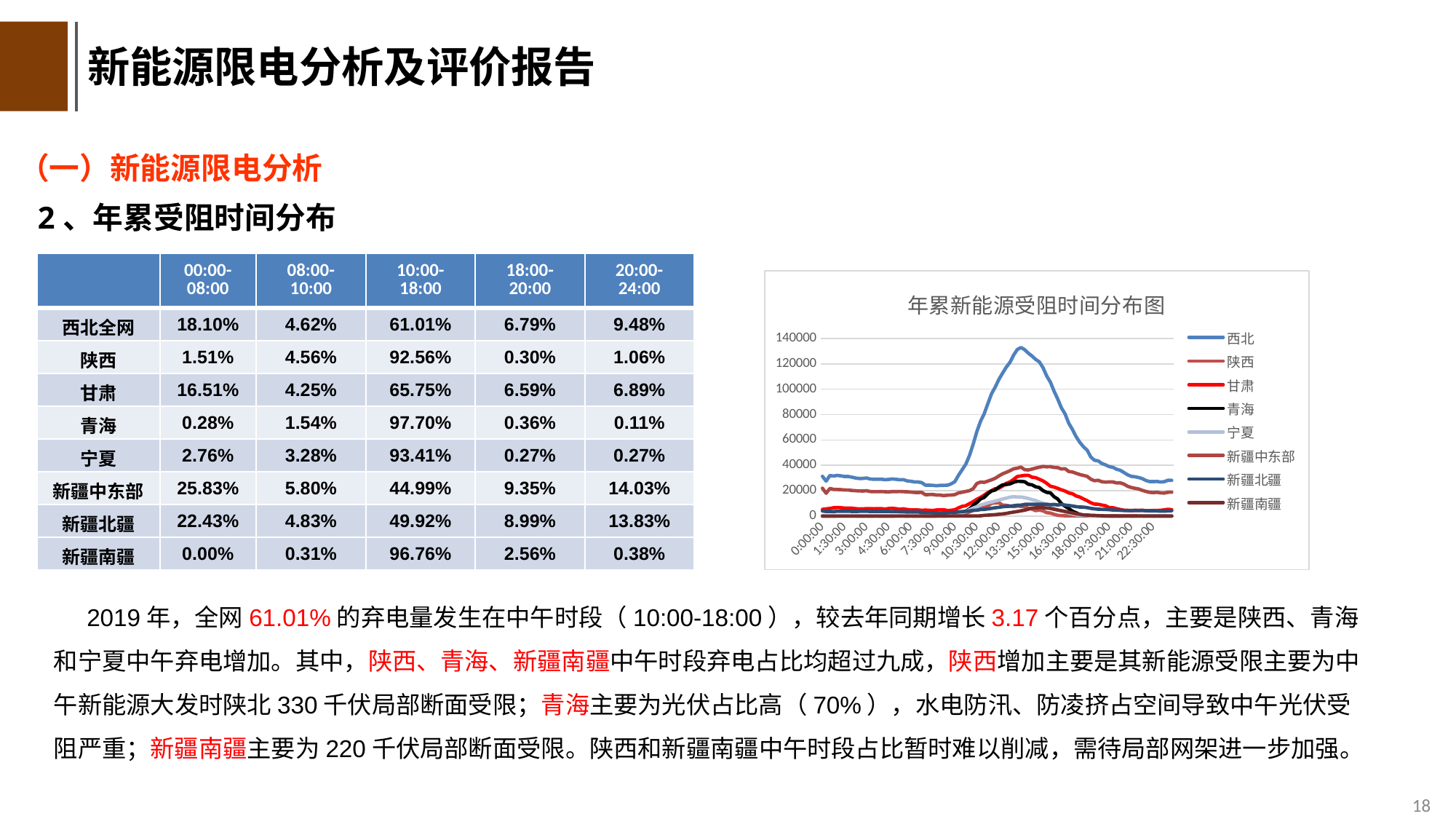

新能源限电分析及评价报告
（一）新能源限电分析
 2、年累受阻时间分布

|  | 00:00-08:00 | 08:00-10:00 | 10:00-18:00 | 18:00-20:00 | 20:00-24:00 |
| --- | --- | --- | --- | --- | --- |
| 西北全网 | 18.10% | 4.62% | 61.01% | 6.79% | 9.48% |
| 陕西 | 1.51% | 4.56% | 92.56% | 0.30% | 1.06% |
| 甘肃 | 16.51% | 4.25% | 65.75% | 6.59% | 6.89% |
| 青海 | 0.28% | 1.54% | 97.70% | 0.36% | 0.11% |
| 宁夏 | 2.76% | 3.28% | 93.41% | 0.27% | 0.27% |
| 新疆中东部 | 25.83% | 5.80% | 44.99% | 9.35% | 14.03% |
| 新疆北疆 | 22.43% | 4.83% | 49.92% | 8.99% | 13.83% |
| 新疆南疆 | 0.00% | 0.31% | 96.76% | 2.56% | 0.38% |

### Chart: 年累新能源受阻时间分布图

| Category | 西北 | 陕西 | 甘肃 | 青海 | 宁夏 | 新疆中东部 | 新疆北疆 | 新疆南疆 |
|---|---|---|---|---|---|---|---|---|
| 0 | 31321.259456338 | 85.6861181 | 5246.23168944 | 20.94393 | 37.89 | 21969.0831331781 | 3961.42458561994 | 0.0 |
| 0.0104166666666667 | 27543.3980360091 | 89.3466197 | 5682.90433368 | 11.606366 | 258.43 | 17932.7552330324 | 3568.35548359666 | 0.0 |
| 0.0208333333333333 | 31951.7786260752 | 83.3473875 | 6028.12111224 | 26.9926752 | 427.12 | 21738.6486131798 | 3647.54883795535 | 0.0 |
| 0.03125 | 31513.3728718906 | 93.2670596 | 6539.1847952 | 16.8191237 | 415.4 | 21035.2483109765 | 3413.45358241411 | 0.0 |
| 0.0416666666666667 | 32068.2138718075 | 114.4450897 | 6774.07258152 | 12.144431 | 416.99 | 20906.6473234653 | 3843.91444612225 | 0.0 |
| 0.0520833333333333 | 31699.7157821122 | 107.391137 | 6555.98337288 | 14.5115672 | 392.53 | 20828.0017161711 | 3801.29798886105 | 0.0 |
| 0.0625 | 31155.690514762 | 111.6290486 | 6280.74931688 | 67.3722705 | 432.05 | 20558.8906408086 | 3704.99923797336 | 0.0 |
| 0.0729166666666667 | 31191.581104889 | 105.4485531 | 6332.36646312 | 60.4698265 | 407.78 | 20501.511571706 | 3784.00469046297 | 0.0 |
| 0.0833333333333333 | 30643.5962925081 | 114.9695612 | 6237.89009392 | 60.90662702 | 408.97 | 20180.6671579681 | 3640.19285239996 | 0.0 |
| 0.09375 | 29958.9388096195 | 102.1666494 | 5871.24191624 | 60.6859622 | 356.62 | 19953.8843362962 | 3614.3399454833 | 0.0 |
| 0.104166666666667 | 29574.7982612405 | 98.0960902 | 5607.59120464 | 56.1875728 | 320.75 | 19807.3816904224 | 3684.79170317808 | 0.0 |
| 0.114583333333333 | 29670.7944082536 | 75.7226936 | 5730.11002744 | 47.7425735 | 296.35 | 19746.1105799268 | 3774.75853378684 | 0.0 |
| 0.125 | 29991.4062449873 | 109.615346 | 5837.01040456 | 38.51390793 | 237.69 | 19952.3751059175 | 3816.20148057984 | 0.0 |
| 0.135416666666667 | 29137.5660870336 | 89.2742915 | 5835.975928 | 48.03870937 | 296.63 | 19319.1286525971 | 3548.5185055665 | 0.0 |
| 0.145833333333333 | 29009.4851523409 | 105.2662427 | 5757.2505708 | 2.34055193 | 261.76 | 19225.8910348101 | 3656.97675210081 | 0.0 |
| 0.15625 | 28998.7157060398 | 106.5637119 | 5884.10714848 | 5.4035394 | 263.89 | 19187.9372220754 | 3550.81408418436 | 0.0 |
| 0.166666666666667 | 29080.900440158 | 56.6584251 | 5866.1609492 | 1.7396559 | 212.89 | 19289.9709900157 | 3653.48041994232 | 0.0 |
| 0.177083333333333 | 28636.4381275586 | 92.6788776 | 5473.8052836 | 2.1944641 | 245.19 | 19156.6868518073 | 3665.88265045132 | 0.0 |
| 0.1875 | 28878.4766059073 | 51.6973786 | 5945.10988312 | 1.9506927 | 263.56 | 19021.6363902794 | 3594.52226120792 | 0.0 |
| 0.197916666666667 | 29224.4275486694 | 49.4532105 | 6112.72344976 | 6.6470002 | 275.12 | 19290.2996184327 | 3490.18426977674 | 0.0 |
| 0.208333333333333 | 28991.5479684636 | 57.8190457 | 5811.35708112 | 151.864929 | 256.59 | 19273.5271173243 | 3440.38979531928 | 0.0 |
| 0.21875 | 28567.4367124138 | 48.4608229 | 5331.20700504 | 190.37499 | 253.61 | 19357.2571812174 | 3386.52671325639 | 0.0 |
| 0.229166666666667 | 28702.0360218438 | 40.4673634 | 5672.37564152 | 187.32801809 | 257.71 | 19230.1212975586 | 3314.03370127517 | 0.0 |
| 0.239583333333333 | 27748.607317848 | 35.77162 | 5143.72476816 | 0.0 | 259.62 | 19125.8096347198 | 3183.6812949682 | 0.0 |
| 0.25 | 27433.7647320886 | 43.7312418 | 4868.64590696 | 165.22644 | 265.94 | 18845.5425528165 | 3244.67859051207 | 0.0 |
| 0.260416666666667 | 26890.9461672761 | 47.1604414 | 4739.0479412 | 2.6939056 | 252.98 | 18619.8144895361 | 3229.24938954003 | 0.0 |
| 0.270833333333333 | 26865.5828094445 | 44.2673335 | 4776.04251696 | 0.45038667 | 254.88 | 18590.2639946612 | 3199.67857765332 | 0.0 |
| 0.28125 | 26388.4601981439 | 67.4155922 | 4502.94298192 | 150.47191157 | 99.18 | 18655.2605673114 | 2913.18914514247 | 0.0 |
| 0.291666666666667 | 24323.6072361181 | 69.9555456 | 4664.29547608 | 9.75260743 | 71.1 | 16786.8933571821 | 2721.61024982602 | 0.0 |
| 0.302083333333333 | 24326.4576316889 | 87.4471098 | 4506.98687984 | 11.36894162 | 73.88 | 16929.6214893128 | 2717.15321111607 | 0.0 |
| 0.3125 | 24210.7377845168 | 45.7446798 | 4412.92449272 | 0.51496916 | 78.29 | 17042.7850442677 | 2630.47859856906 | 0.0 |
| 0.322916666666667 | 23917.1282668454 | 64.6598165 | 4777.48209672 | 104.0637471 | 92.09 | 16554.4118151871 | 2324.42079133831 | 0.0 |
| 0.333333333333333 | 24204.2704493373 | 138.1363317 | 4948.02009984 | 106.7285621 | 84.53 | 16550.6430692789 | 2376.21238641841 | 0.0 |
| 0.34375 | 24229.3481341305 | 228.692298 | 4989.40421888 | 55.81230785 | 369.73 | 16087.6722420471 | 2498.03706735343 | 0.0 |
| 0.354166666666667 | 24336.2372926014 | 289.3167827 | 4315.7192368 | 111.33797051 | 570.0 | 16466.370794643 | 2563.06757398639 | 20.4249339620009 |
| 0.364583333333333 | 25367.544586493 | 444.6257527 | 4530.43222912 | 335.33015725 | 722.39 | 16566.8741165156 | 2737.94618033238 | 29.9461505749957 |
| 0.375 | 27136.3112481382 | 746.4525955 | 4976.787238 | 560.19295 | 1025.26 | 16906.7086751523 | 2885.14726654986 | 35.7625229360072 |
| 0.385416666666667 | 32096.3424325432 | 1203.9012079 | 6475.89724512 | 1277.2443284 | 1587.27 | 18207.0870172816 | 3283.64427736752 | 61.2983564740872 |
| 0.395833333333333 | 36525.6042122717 | 2169.0944267 | 7662.4036168 | 2149.0962910446 | 2174.55 | 18775.0113399505 | 3523.2499970931 | 72.1985406834814 |
| 0.40625 | 40946.7005433674 | 2314.0039437 | 8157.68657608 | 3751.2432644717 | 3499.27 | 19378.1461168839 | 3752.96734754605 | 93.3832946857569 |
| 0.416666666666667 | 47847.6378482748 | 3333.6442247 | 9856.63078568 | 5579.6171068817 | 4919.1242883 | 20022.7386486122 | 4048.34826590397 | 87.5345281969733 |
| 0.427083333333333 | 56712.804233732 | 4424.7347946 | 11370.36974448 | 8453.3580358 | 6296.2017761 | 21546.6160871751 | 4495.76428122997 | 125.759514346899 |
| 0.4375 | 66542.8285248463 | 4901.4338962 | 13167.56738992 | 10692.6620961 | 7362.103125 | 25663.3927888141 | 4623.8518475843 | 131.817381227854 |
| 0.447916666666667 | 74694.3878786677 | 5740.0536044 | 14695.57361192 | 13465.967859618 | 8686.5688794 | 26800.6141785735 | 5113.15457030828 | 192.455174447916 |
| 0.458333333333333 | 80630.2808366561 | 7429.5034928 | 16532.19195008 | 14762.816519155 | 9489.8548449 | 26600.3767474401 | 5242.31315244982 | 573.224129831157 |
| 0.46875 | 88675.3253263148 | 8026.0159456 | 18519.81973528 | 17681.152436855 | 10479.9866076 | 27575.3680530966 | 5668.76345878483 | 724.219089098329 |
| 0.479166666666667 | 96485.6003135875 | 10042.1923182 | 20053.1817664 | 19763.5103943 | 11031.3832739 | 28573.1373191398 | 6108.83320042522 | 913.362041222476 |
| 0.489583333333333 | 101742.16869978 | 10397.4866312 | 21544.29675392 | 20543.101404654 | 11830.3224549 | 29789.5762992697 | 6535.72785957277 | 1101.65729626311 |
| 0.5 | 107745.111748156 | 10471.7632309 | 21958.022446 | 22847.969741924 | 12493.1712775 | 31625.3455923848 | 6914.3934701151 | 1434.44598933202 |
| 0.510416666666667 | 112681.237765434 | 8609.1636887 | 23692.40111192 | 24574.26260141 | 13419.9636389 | 33313.2391909004 | 7389.10053546535 | 1683.10699813795 |
| 0.520833333333333 | 117373.692981653 | 8469.0702557 | 25769.3684052 | 24860.025873115 | 14079.0089135 | 34478.9736019426 | 7645.89623119406 | 2071.34970100148 |
| 0.53125 | 121174.851193026 | 7911.3745578 | 26880.69642832 | 25376.920105436 | 14898.5938838 | 35734.1687943981 | 7733.80676863512 | 2639.29065463639 |
| 0.541666666666667 | 126879.371360989 | 7491.4573358 | 28892.30126664 | 26658.645976133 | 15285.6815502 | 37265.7987053035 | 8151.72780927442 | 3133.75871763857 |
| 0.552083333333333 | 131259.930752053 | 7851.4594524 | 31152.21821848 | 27442.7124425 | 14991.2545069 | 37734.5913338082 | 8511.29584912031 | 3576.39894884434 |
| 0.5625 | 132875.110895833 | 7689.0832473 | 31602.26703088 | 27318.17837439 | 14996.9655973 | 38575.5116448205 | 8578.62576437856 | 4114.47923676391 |
| 0.572916666666667 | 131186.521776259 | 7168.6521843 | 32053.81212104 | 27060.5497264 | 14511.1848132 | 36555.3233249834 | 9213.3916406974 | 4623.60796563832 |
| 0.583333333333333 | 128419.965629271 | 6258.0944728 | 32172.56010552 | 25112.475346997 | 13846.8532764 | 36346.4734597958 | 9286.72990111903 | 5396.77906663939 |
| 0.59375 | 126146.915894768 | 5458.8318042 | 30620.37289408 | 24598.8505205 | 12926.2359154 | 37013.2869226159 | 9277.55087487292 | 6251.78696309933 |
| 0.604166666666667 | 123449.342377157 | 4251.6885567 | 30236.08413496 | 23077.20958466 | 12206.1341474 | 37826.9993611301 | 9326.59201273668 | 6524.63457957039 |
| 0.614583333333333 | 121548.495403523 | 4741.3984173 | 28975.53357216 | 22416.56211097 | 11025.2382154 | 38517.804011181 | 9288.49725690946 | 6583.46181960272 |
| 0.625 | 116950.257840193 | 4060.265248 | 27714.54260648 | 20028.46183853 | 10117.2478156 | 39082.217235811 | 9330.91913271596 | 6616.60396305561 |
| 0.635416666666667 | 110361.521182928 | 2673.0322913 | 25778.36345448 | 18650.6391246 | 8836.0190455 | 38791.1607051945 | 9286.58814773278 | 6345.71841412072 |
| 0.645833333333333 | 105538.784864296 | 2330.5675203 | 23522.48497376 | 18268.9814696 | 7515.2586987 | 38901.5369665875 | 8961.965713047 | 6037.98952230192 |
| 0.65625 | 98416.7713998216 | 1353.6914802 | 22835.79565848 | 15229.89230552 | 6180.2351879 | 38345.6702655089 | 9154.35215501445 | 5317.1343471983 |
| 0.666666666666667 | 92231.4411586756 | 575.406858 | 21818.24232824 | 13409.45205757 | 4772.5038654 | 38179.5233135068 | 8732.1996847537 | 4744.11305120508 |
| 0.677083333333333 | 85284.0537265467 | 328.1322659 | 20645.0462704 | 9853.681115517 | 4048.4426453 | 37078.347070562 | 9122.54515523586 | 4207.85920363183 |
| 0.6875 | 80507.5023753274 | 217.3245597 | 19715.78529112 | 7757.85481167 | 3207.74 | 37316.7037860436 | 8643.21531887157 | 3648.8786079222 |
| 0.697916666666667 | 73123.4744062903 | 154.526664 | 18216.95342 | 5962.71427756 | 2299.44 | 35135.7410116534 | 8320.93164156008 | 3033.16739151678 |
| 0.708333333333333 | 68202.4434744998 | 108.4921734 | 17597.16032064 | 3845.97782177 | 1559.67 | 34724.283120484 | 7921.5880823372 | 2445.27195586857 |
| 0.71875 | 62547.2187504651 | 140.9145792 | 15860.91550416 | 2597.3045336 | 970.55 | 33724.5919983141 | 7405.55910789796 | 1847.38302729305 |
| 0.729166666666667 | 58162.0180130687 | 92.2631546 | 15007.90035752 | 1263.89771325 | 560.95 | 32715.5372156713 | 7113.33818264976 | 1408.13138937764 |
| 0.739583333333333 | 54614.1203875824 | 73.4402145 | 13453.78611024 | 607.02673264 | 485.15 | 32046.0506698087 | 7024.62460122055 | 924.042059173131 |
| 0.75 | 51954.4421607132 | 26.2576565 | 12112.32144216 | 714.99573954 | 382.93 | 31276.9000217436 | 6650.67350985571 | 790.363790913861 |
| 0.760416666666667 | 46502.9313427826 | 24.1338692 | 10448.50747144 | 308.26366926 | 119.08 | 29005.1635332884 | 6047.98774909963 | 549.795050494543 |
| 0.770833333333333 | 43958.5824716953 | 41.2210117 | 9428.9542792 | 343.12340233 | 116.35 | 27873.94098768 | 5696.21492935049 | 458.77786143486 |
| 0.78125 | 43511.4646891455 | 70.0300136 | 9297.375978 | 232.319548 | 73.5 | 28170.2558132982 | 5360.90756689358 | 307.075769353698 |
| 0.791666666666667 | 41465.862999041 | 67.0647304 | 8664.77810784 | 152.9581175 | 39.55 | 27064.8022086574 | 5272.5984890513 | 204.11134559229 |
| 0.802083333333333 | 40334.3086635573 | 104.8443871 | 8069.96265312 | 96.83906469 | 35.34 | 26743.3296971215 | 5174.13243202539 | 109.860429500448 |
| 0.8125 | 38962.7500970005 | 79.7435974 | 6717.0051304 | 77.59503746 | 41.19 | 26936.4154867963 | 5008.1227020527 | 102.678142891479 |
| 0.822916666666667 | 38394.0595548169 | 89.4720624 | 6597.01569496 | 33.46935308 | 18.56 | 26839.0265860664 | 4737.92509738924 | 78.5907609212188 |
| 0.833333333333333 | 36881.1654098242 | 122.7904339 | 5829.31951536 | 23.81447968 | 29.07 | 26131.7486581856 | 4677.71060597523 | 66.7117167233597 |
| 0.84375 | 36096.5372382527 | 100.3015316 | 5146.08576312 | 25.0079022 | 34.0 | 26213.9992995481 | 4514.77346394393 | 62.3692778406698 |
| 0.854166666666667 | 34344.7790806088 | 110.6362796 | 4566.82599504 | 17.7479723 | 31.65 | 25186.3851976293 | 4375.73736521966 | 55.7962708198371 |
| 0.864583333333333 | 32538.0001678737 | 169.4995875 | 4512.84962528 | 12.185642 | 42.0 | 23469.0385701839 | 4271.78109014218 | 60.6456527675721 |
| 0.875 | 31291.5177153677 | 89.9532057 | 4251.05188472 | 13.784302 | 42.85 | 22489.5117004112 | 4348.96895869616 | 55.3976638403 |
| 0.885416666666667 | 30964.4108148833 | 134.0649868 | 4513.96388912 | 35.9961218 | 52.5 | 21861.7695884768 | 4323.11692995762 | 42.9992987289076 |
| 0.895833333333333 | 30378.4205022957 | 129.6706966 | 4406.73053424 | 60.7350773 | 61.69 | 21338.070447138 | 4367.78161849448 | 13.7421285231828 |
| 0.90625 | 29472.0131878122 | 122.3541461 | 4557.67779648 | 63.0445913 | 70.47 | 20228.2703182464 | 4418.50846336217 | 11.687872323584 |
| 0.916666666666667 | 27965.563048258 | 79.0782766 | 4126.74978272 | 53.071435 | 71.85 | 19401.8211257957 | 4219.9678581528 | 13.0245699894982 |
| 0.927083333333333 | 27209.1440448841 | 111.1774932 | 4223.80947832 | 64.1184614 | 70.02 | 18697.4861421531 | 4042.53246981096 | 0.0 |
| 0.9375 | 27164.6719323512 | 81.646018 | 4391.6808804 | 91.0423455 | 68.88 | 18497.1973877563 | 4034.2253006949 | 0.0 |
| 0.947916666666667 | 27309.9572259591 | 112.8076815 | 4396.05816176 | 39.0139299 | 63.46 | 18705.3692727853 | 3993.24818001382 | 0.0 |
| 0.958333333333333 | 26816.4452175008 | 99.4871091 | 4492.16744096 | 32.8612581 | 55.47 | 18233.056378921 | 3903.40303041978 | 0.0 |
| 0.96875 | 27122.3456586953 | 76.8020176 | 4885.9617948 | 35.2530605 | 37.52 | 18148.4185391637 | 3938.39024663158 | 0.0 |
| 0.979166666666667 | 28242.0786375575 | 83.5528505 | 5328.98643416 | 19.1470948 | 49.88 | 18744.8914965195 | 4015.62076157802 | 0.0 |
| 0.989583333333333 | 28140.8404653745 | 118.4818484 | 4981.56021744 | 19.75993 | 45.24 | 18781.8540319875 | 4193.94443754701 | 0.0 |
           2019年，全网61.01%的弃电量发生在中午时段（10:00-18:00），较去年同期增长3.17个百分点，主要是陕西、青海和宁夏中午弃电增加。其中，陕西、青海、新疆南疆中午时段弃电占比均超过九成，陕西增加主要是其新能源受限主要为中午新能源大发时陕北330千伏局部断面受限；青海主要为光伏占比高（70%），水电防汛、防凌挤占空间导致中午光伏受阻严重；新疆南疆主要为220千伏局部断面受限。陕西和新疆南疆中午时段占比暂时难以削减，需待局部网架进一步加强。
18